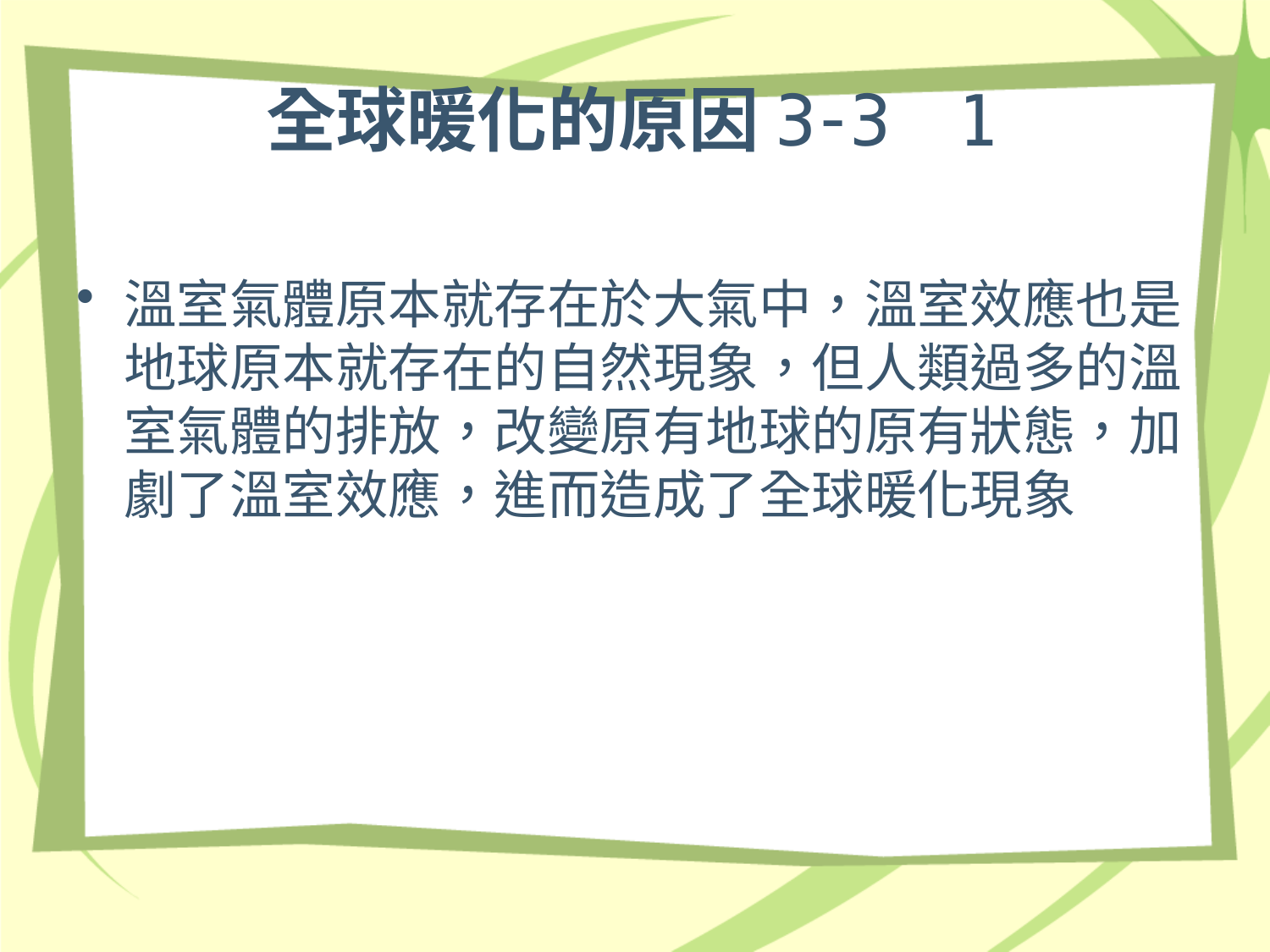

# 全球暖化的原因3-3   1
溫室氣體原本就存在於大氣中，溫室效應也是地球原本就存在的自然現象，但人類過多的溫室氣體的排放，改變原有地球的原有狀態，加劇了溫室效應，進而造成了全球暖化現象